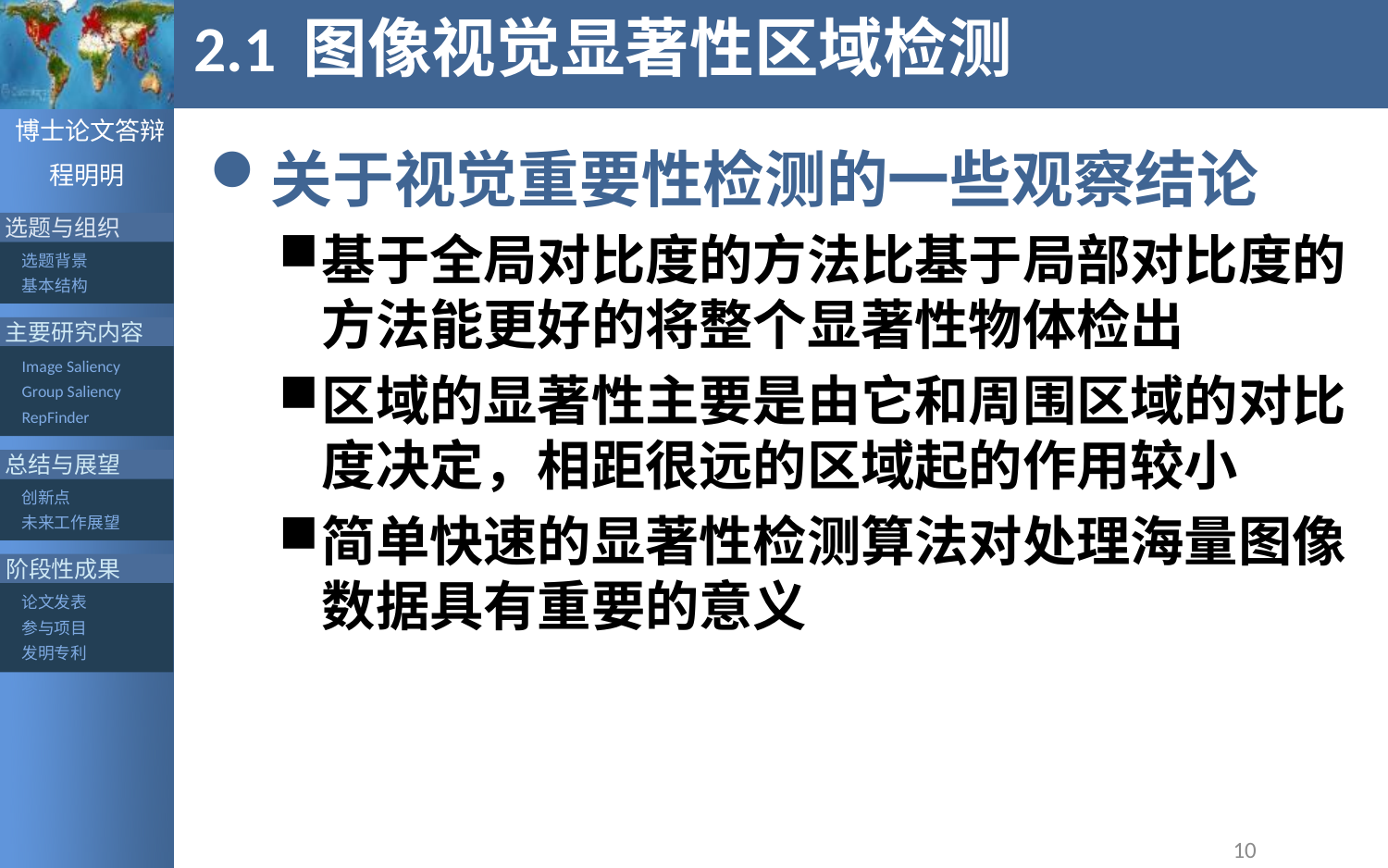

# 2.1 图像视觉显著性区域检测
关于视觉重要性检测的一些观察结论
基于全局对比度的方法比基于局部对比度的方法能更好的将整个显著性物体检出
区域的显著性主要是由它和周围区域的对比度决定，相距很远的区域起的作用较小
简单快速的显著性检测算法对处理海量图像数据具有重要的意义
10